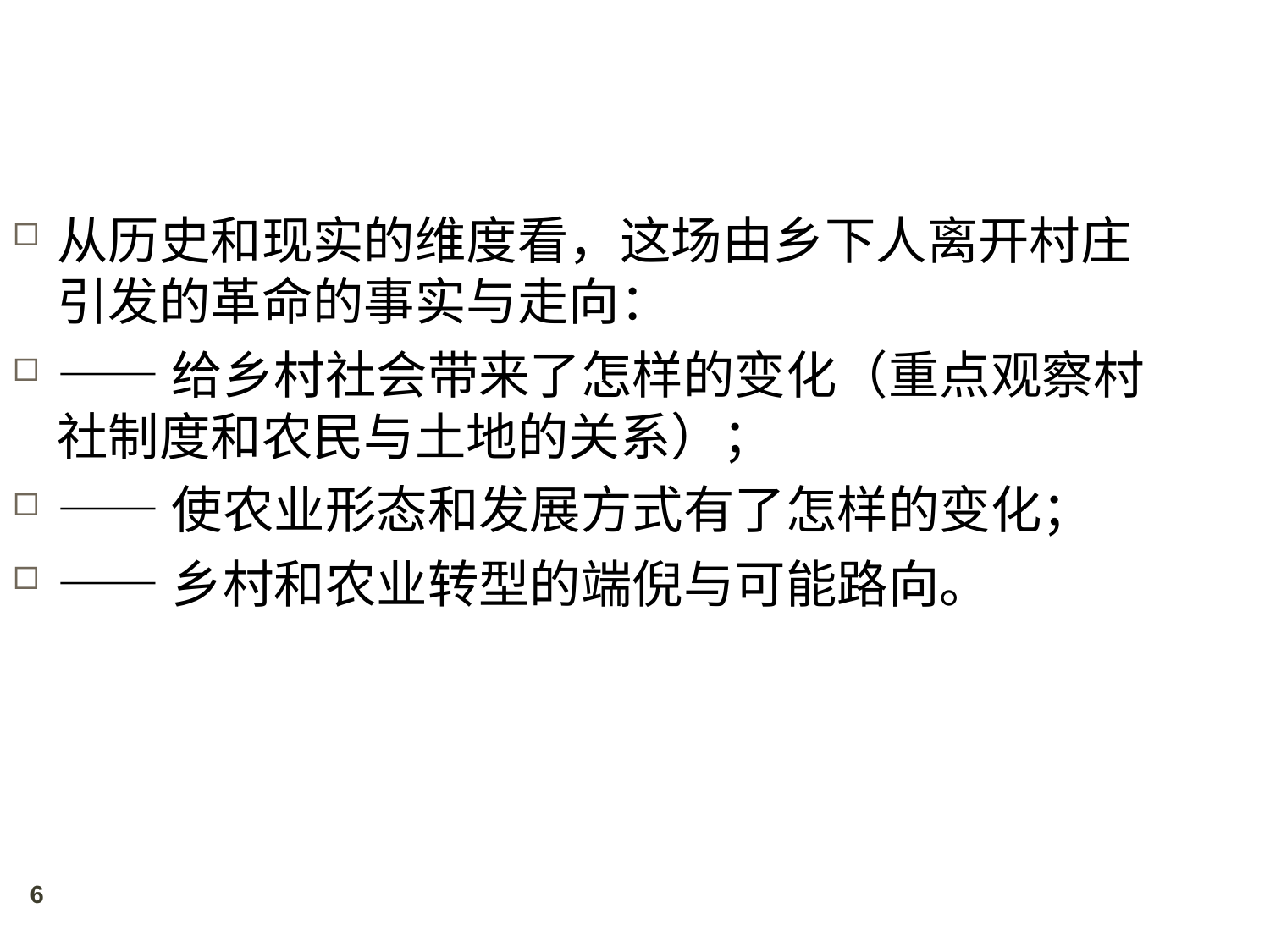

从历史和现实的维度看，这场由乡下人离开村庄引发的革命的事实与走向：
——给乡村社会带来了怎样的变化（重点观察村社制度和农民与土地的关系）；
——使农业形态和发展方式有了怎样的变化；
——乡村和农业转型的端倪与可能路向。

6